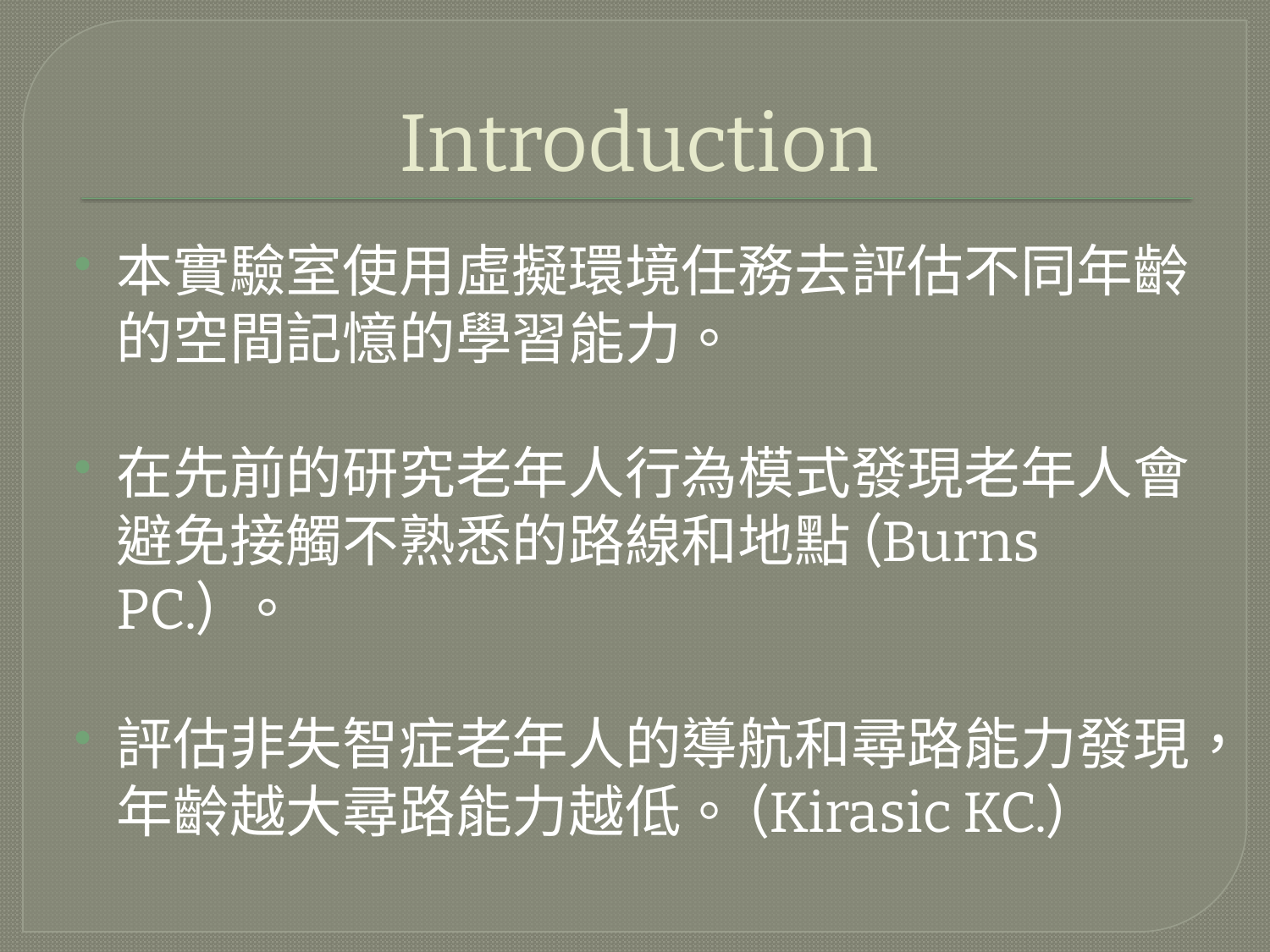

# Introduction
本實驗室使用虛擬環境任務去評估不同年齡的空間記憶的學習能力。

在先前的研究老年人行為模式發現老年人會避免接觸不熟悉的路線和地點(Burns PC.) 。

評估非失智症老年人的導航和尋路能力發現，年齡越大尋路能力越低。(Kirasic KC.)